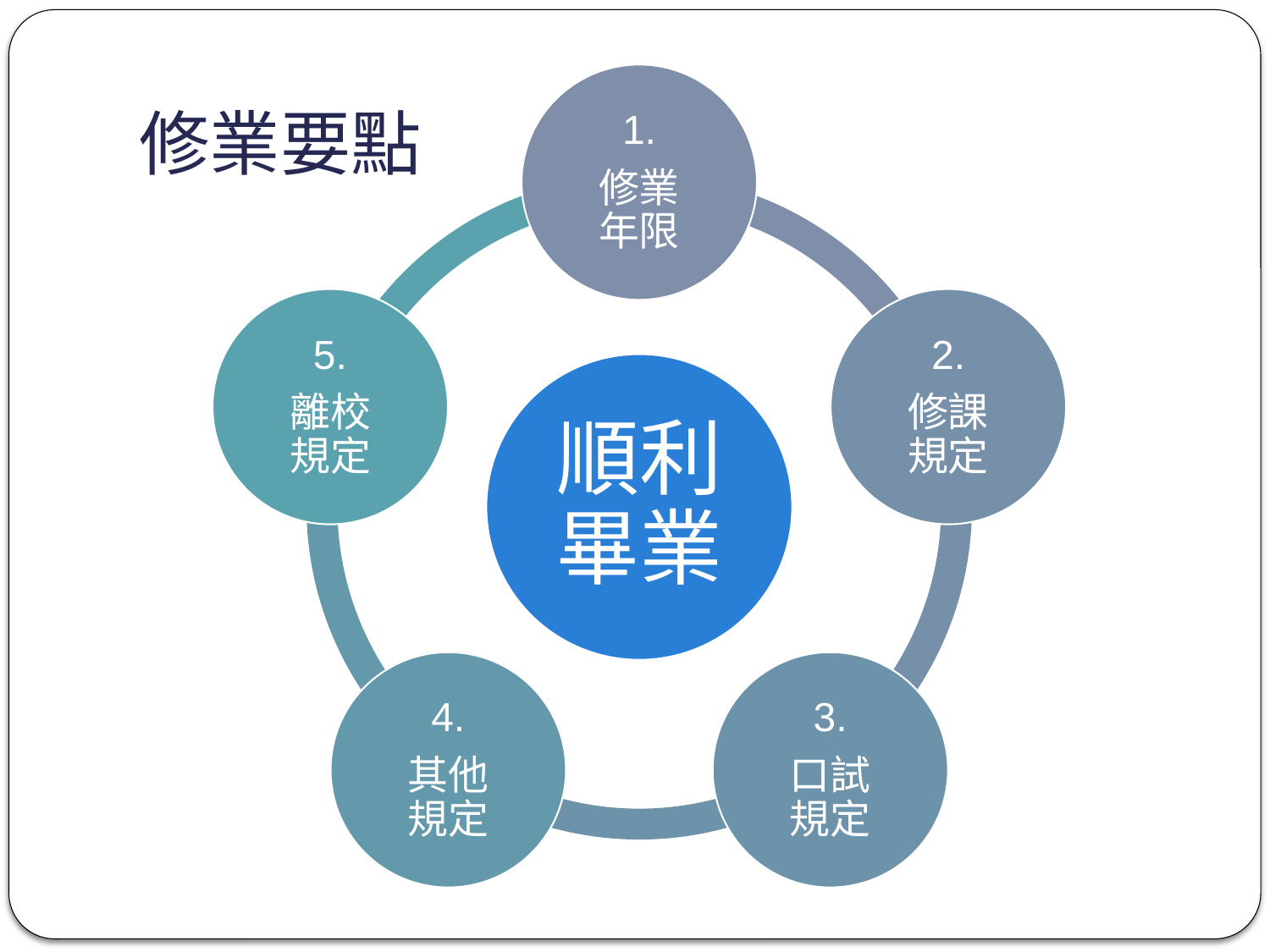

# 修業要點
順利畢業
1.
修業
年限
2.
修課
規定
3.
口試
規定
4.
其他
規定
5.
離校
規定